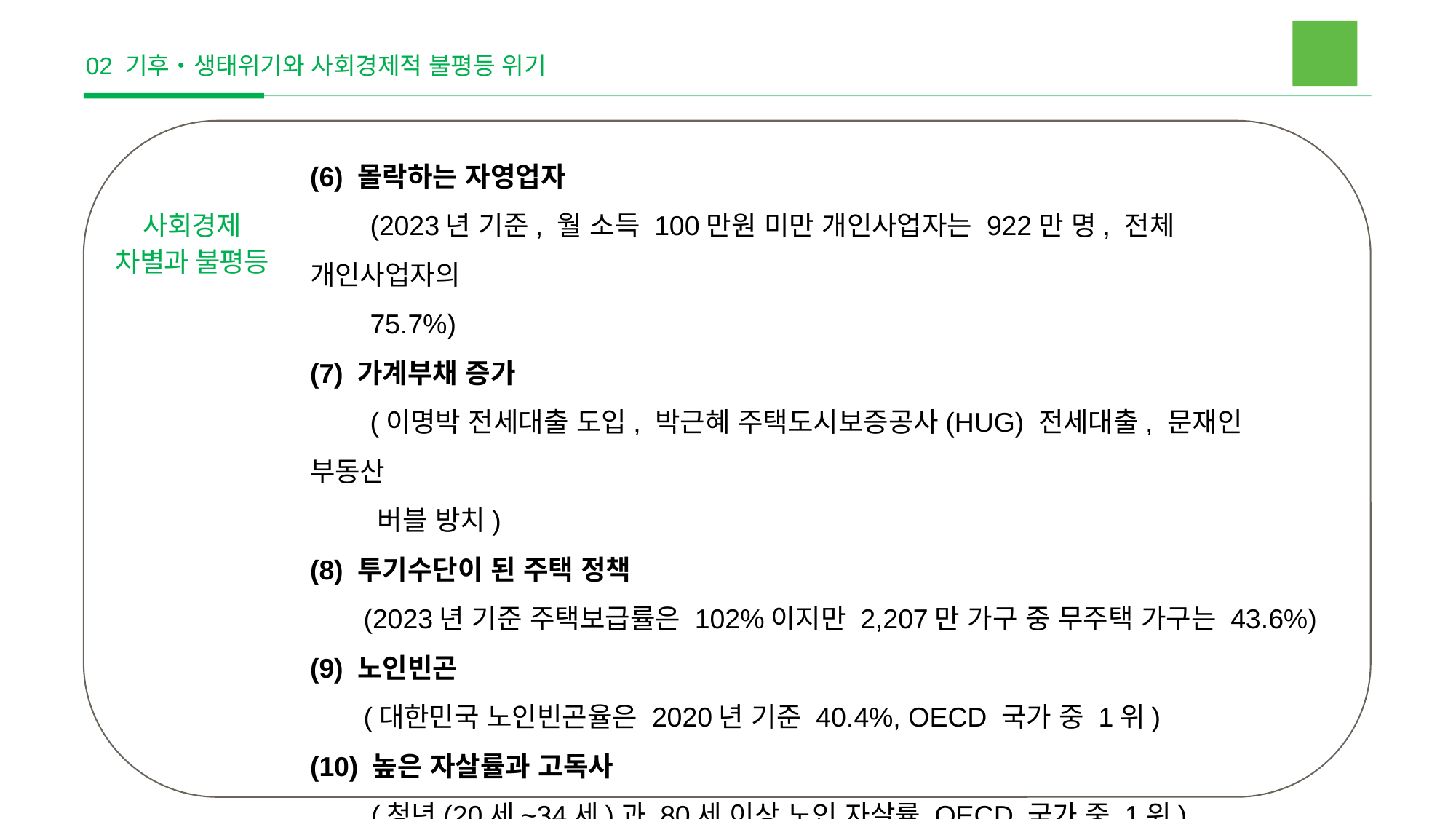

02 기후‧생태위기와 사회경제적 불평등 위기

(6) 몰락하는 자영업자
       (2023년 기준, 월 소득 100만원 미만 개인사업자는 922만 명, 전체 개인사업자의
       75.7%)
(7) 가계부채 증가
       (이명박 전세대출 도입, 박근혜 주택도시보증공사(HUG) 전세대출, 문재인 부동산
        버블 방치)
(8) 투기수단이 된 주택 정책
       (2023년 기준 주택보급률은 102%이지만 2,207만 가구 중 무주택 가구는 43.6%)
(9) 노인빈곤
       (대한민국 노인빈곤율은 2020년 기준 40.4%, OECD 국가 중 1위)
(10) 높은 자살률과 고독사
        (청년(20세~34세)과 80세 이상 노인 자살률 OECD 국가 중 1위)
사회경제
차별과 불평등